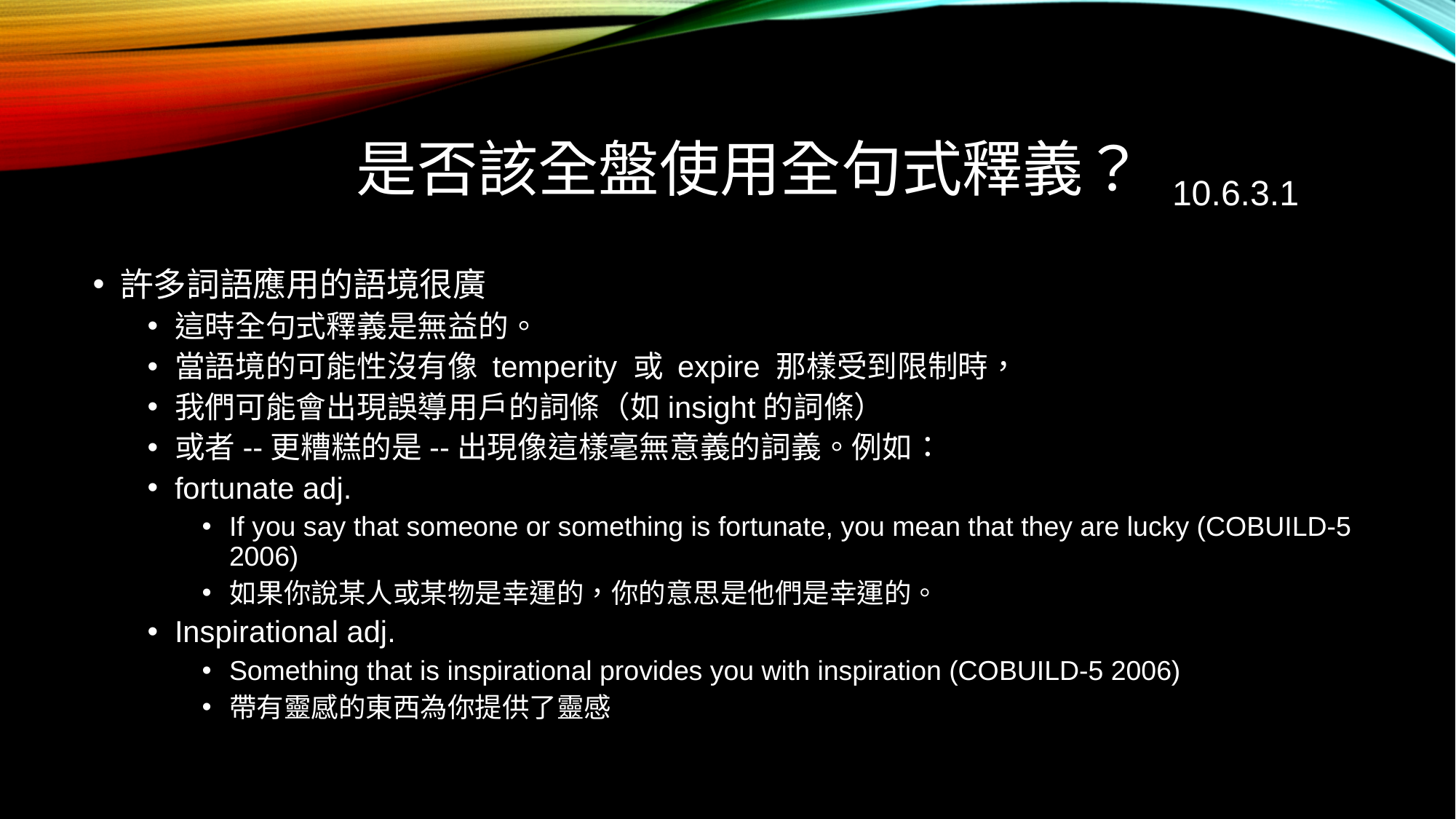

# 是否該全盤使用全句式釋義？ 10.6.3.1
許多詞語應用的語境很廣
這時全句式釋義是無益的。
當語境的可能性沒有像 temperity 或 expire 那樣受到限制時，
我們可能會出現誤導用戶的詞條（如insight的詞條）
或者--更糟糕的是--出現像這樣毫無意義的詞義。例如：
fortunate adj.
If you say that someone or something is fortunate, you mean that they are lucky (COBUILD-5 2006)
如果你說某人或某物是幸運的，你的意思是他們是幸運的。
Inspirational adj.
Something that is inspirational provides you with inspiration (COBUILD-5 2006)
帶有靈感的東西為你提供了靈感